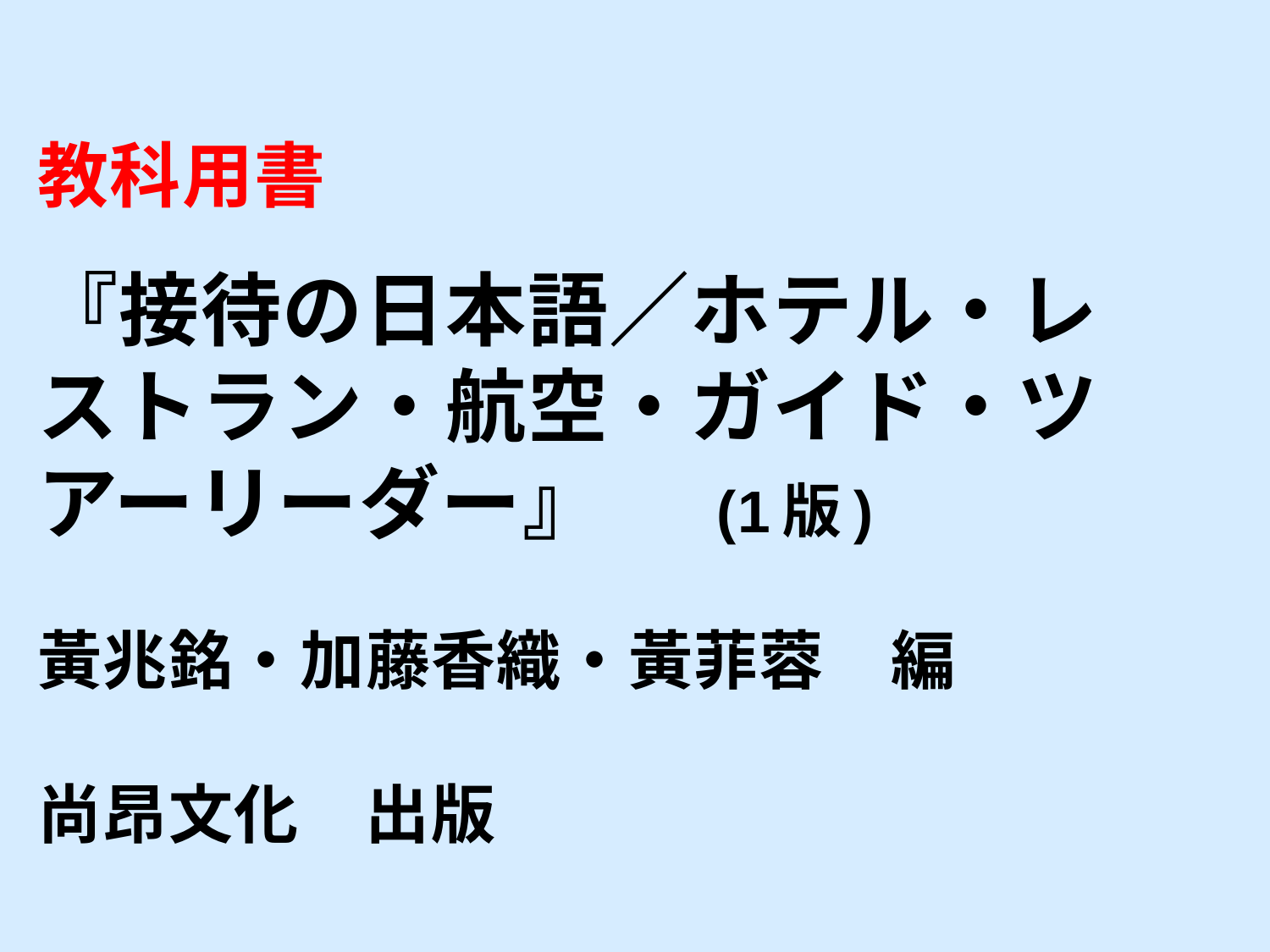

# 教科用書 『接待の日本語／ホテル・レ ストラン・航空・ガイド・ツアーリーダー』     (1版) 黃兆銘‧加藤香織‧黃菲蓉　編 尚昂文化　出版